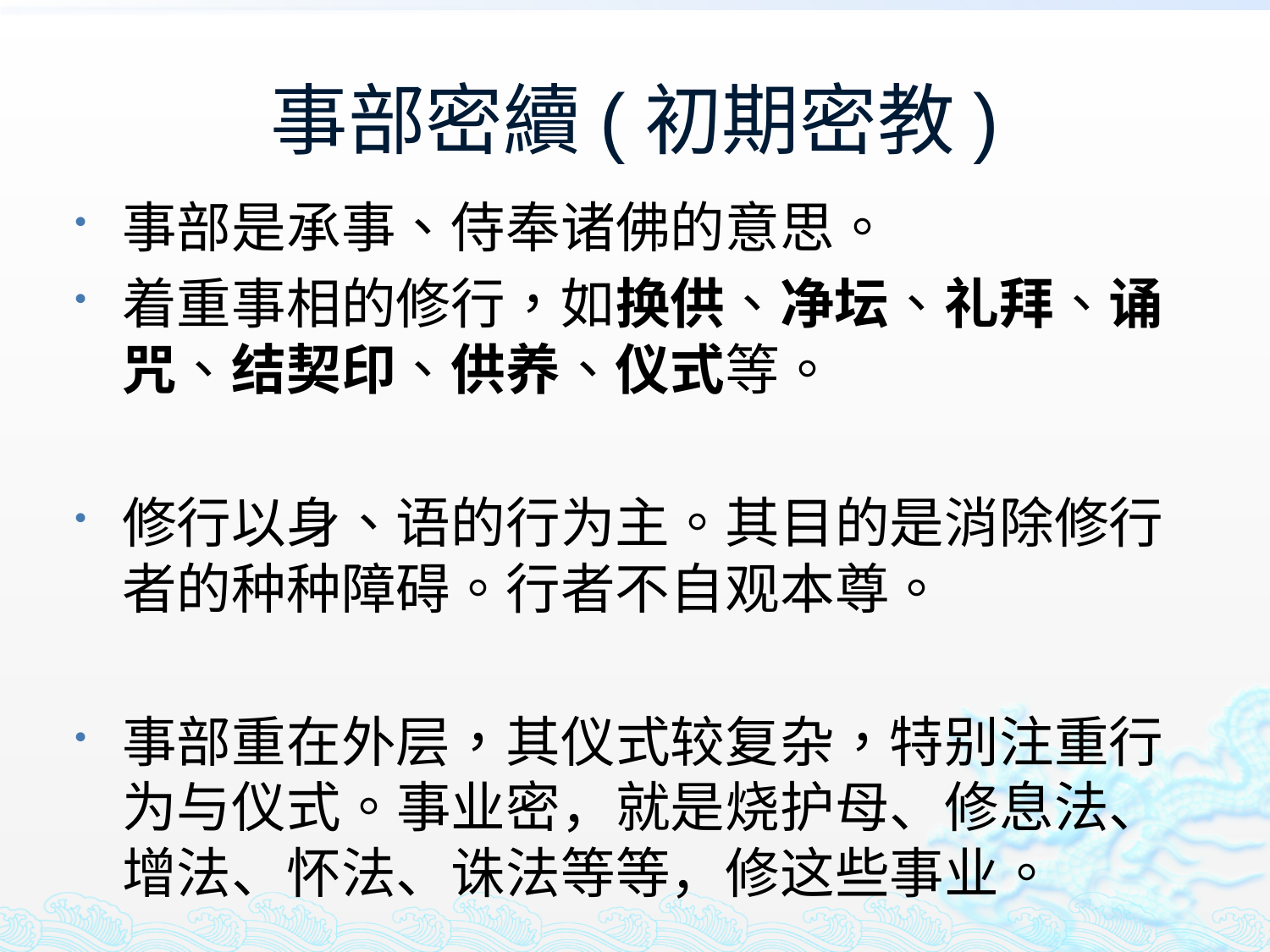

# 事部密續(初期密教)
事部是承事、侍奉诸佛的意思。
着重事相的修行，如换供、净坛、礼拜、诵咒、结契印、供养、仪式等。

修行以身、语的行为主。其目的是消除修行者的种种障碍。行者不自观本尊。

事部重在外层，其仪式较复杂，特别注重行为与仪式。事业密，就是烧护母、修息法、增法、怀法、诛法等等，修这些事业。